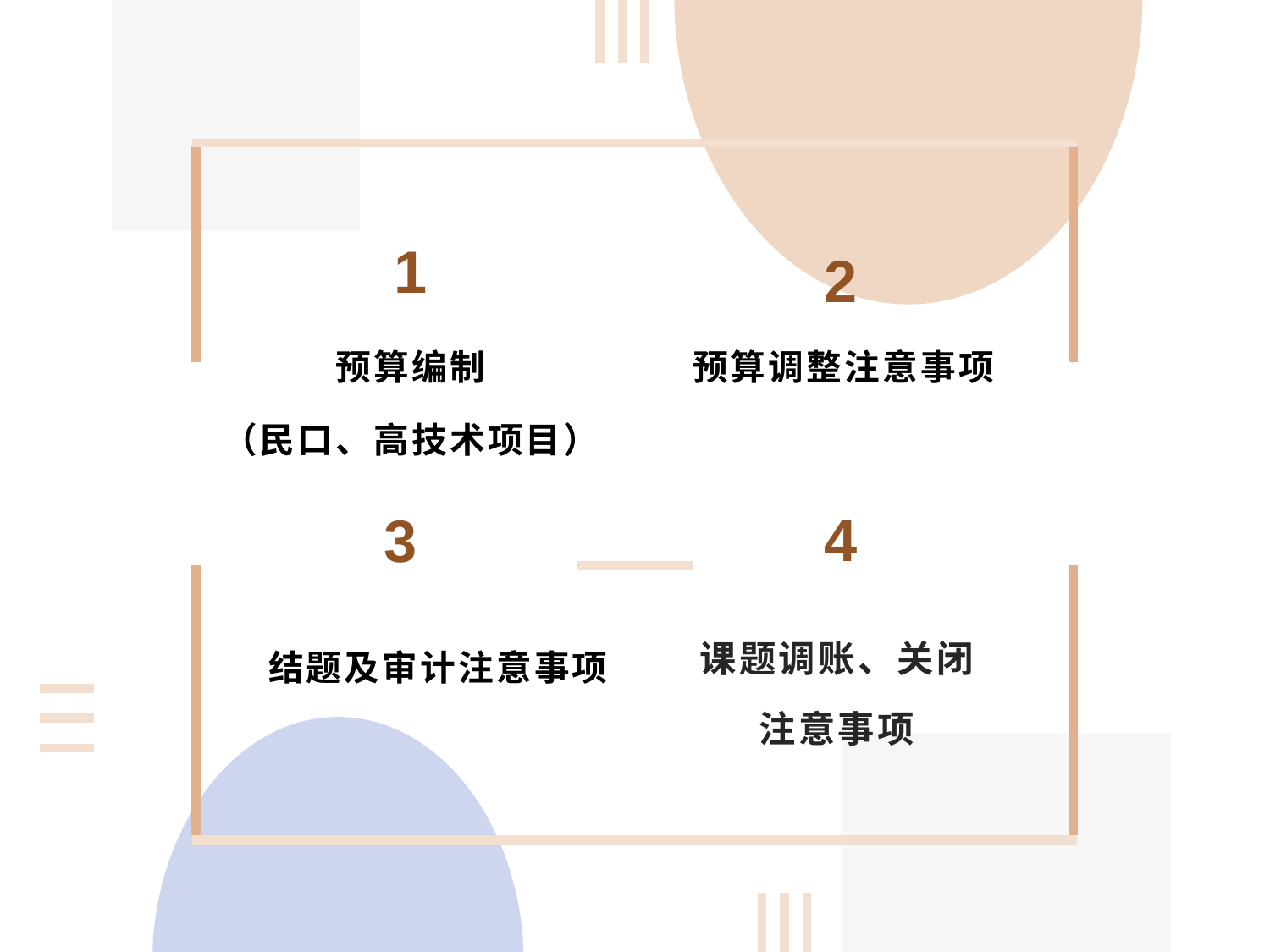

1
2
预算编制
（民口、高技术项目）
预算调整注意事项

4
3
课题调账、关闭
注意事项

      结题及审计注意事项